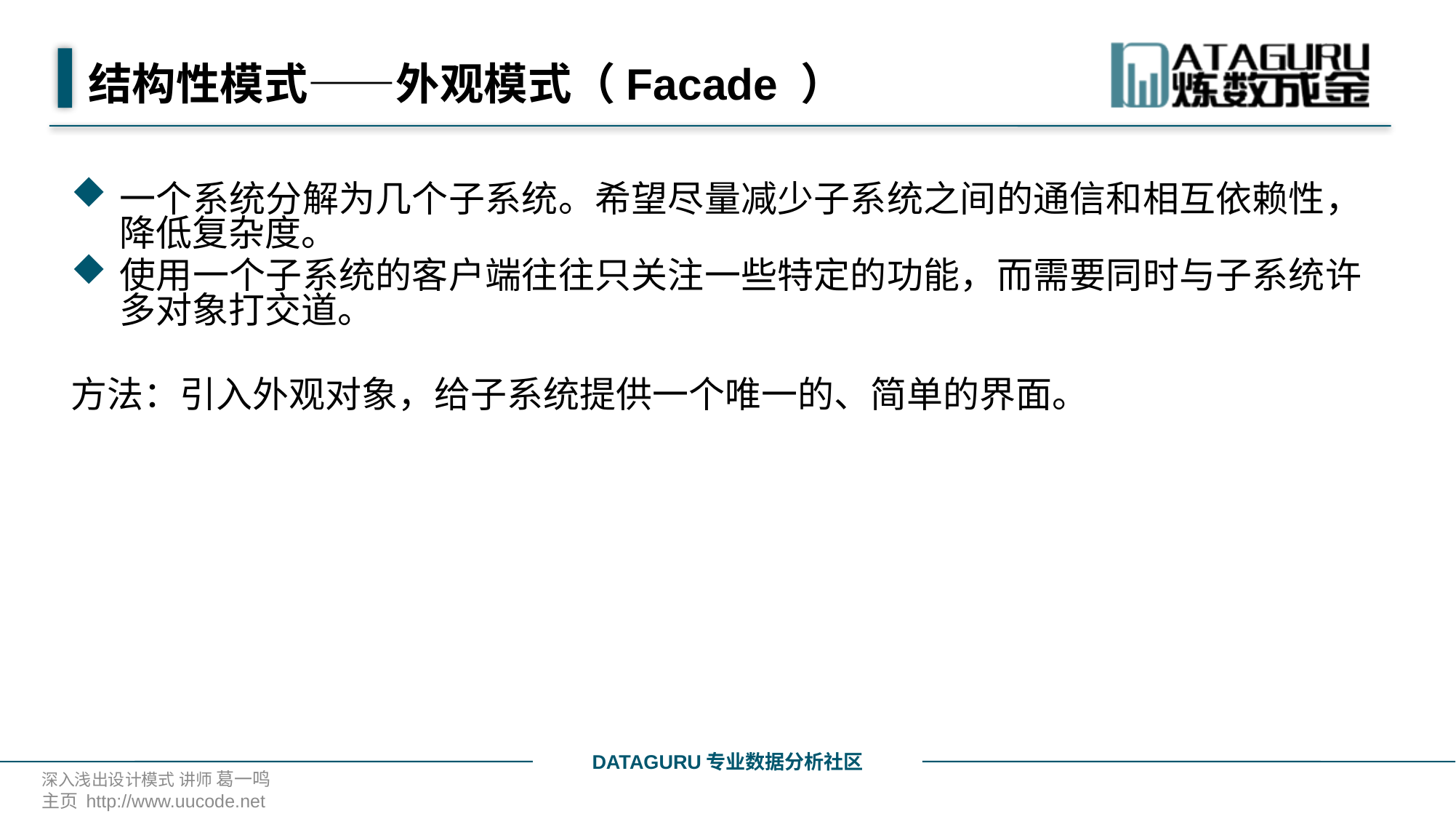

# 结构性模式——外观模式（Facade ）
一个系统分解为几个子系统。希望尽量减少子系统之间的通信和相互依赖性，降低复杂度。
使用一个子系统的客户端往往只关注一些特定的功能，而需要同时与子系统许多对象打交道。

方法：引入外观对象，给子系统提供一个唯一的、简单的界面。